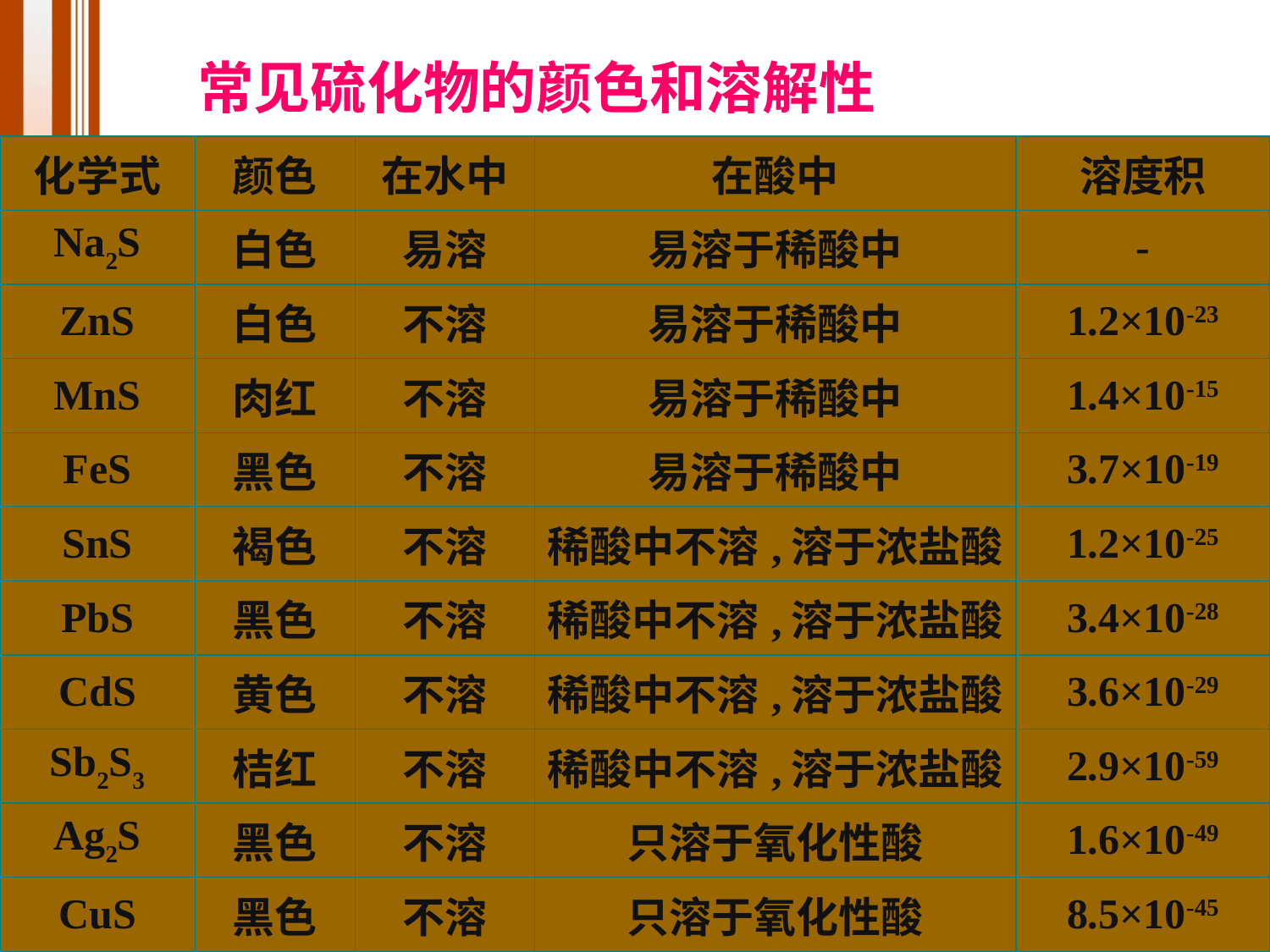

常见硫化物的颜色和溶解性
| 化学式 | 颜色 | 在水中 | 在酸中 | 溶度积 |
| --- | --- | --- | --- | --- |
| Na2S | 白色 | 易溶 | 易溶于稀酸中 | - |
| ZnS | 白色 | 不溶 | 易溶于稀酸中 | 1.2×10-23 |
| MnS | 肉红 | 不溶 | 易溶于稀酸中 | 1.4×10-15 |
| FeS | 黑色 | 不溶 | 易溶于稀酸中 | 3.7×10-19 |
| SnS | 褐色 | 不溶 | 稀酸中不溶,溶于浓盐酸 | 1.2×10-25 |
| PbS | 黑色 | 不溶 | 稀酸中不溶,溶于浓盐酸 | 3.4×10-28 |
| CdS | 黄色 | 不溶 | 稀酸中不溶,溶于浓盐酸 | 3.6×10-29 |
| Sb2S3 | 桔红 | 不溶 | 稀酸中不溶,溶于浓盐酸 | 2.9×10-59 |
| Ag2S | 黑色 | 不溶 | 只溶于氧化性酸 | 1.6×10-49 |
| CuS | 黑色 | 不溶 | 只溶于氧化性酸 | 8.5×10-45 |
| HgS | 黑色 | 不溶 | 只溶于王水或浓Na2S液 | 4.0×10-53 |